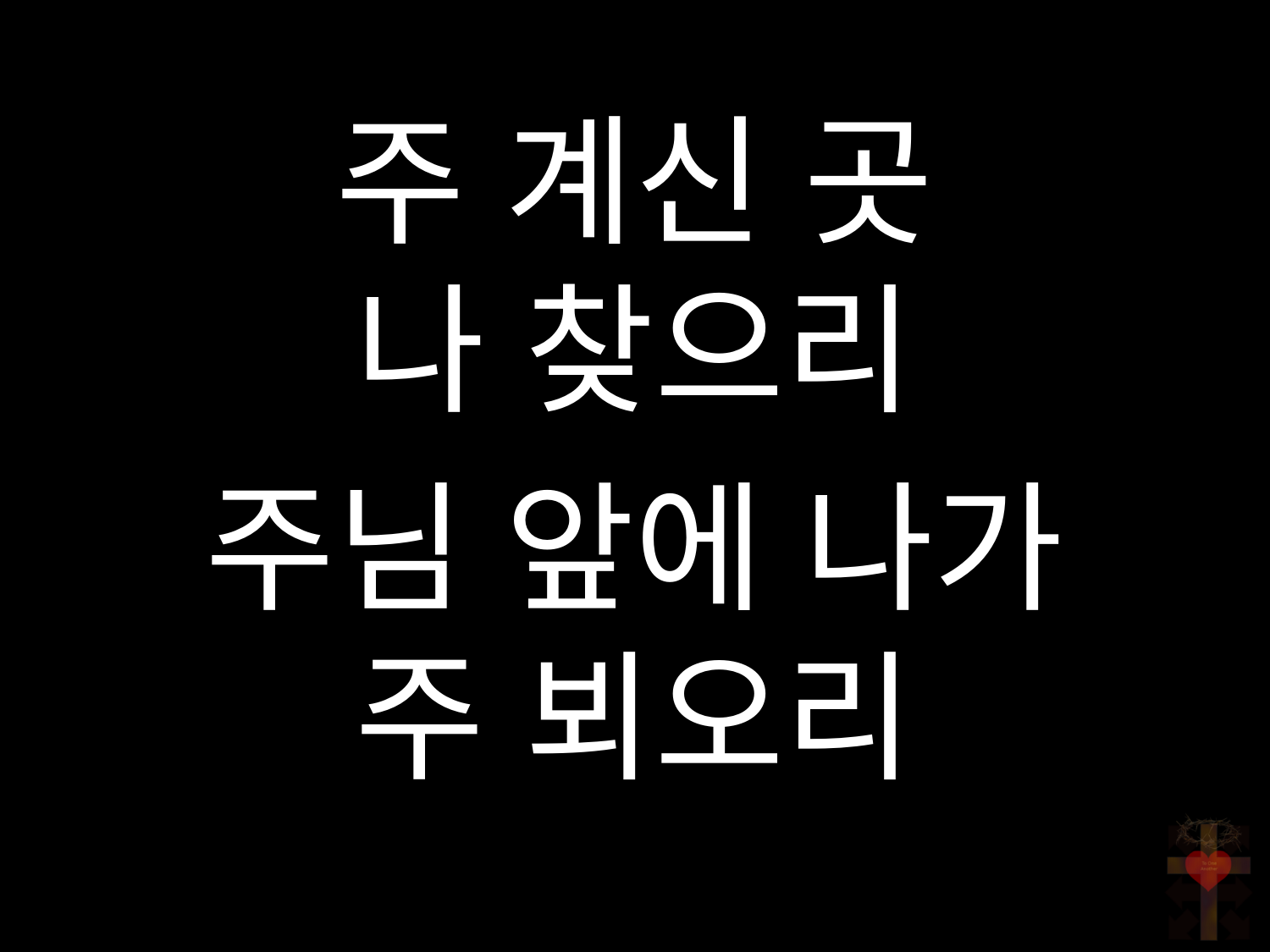

주 계신 곳
나 찾으리
주님 앞에 나가
주 뵈오리
#